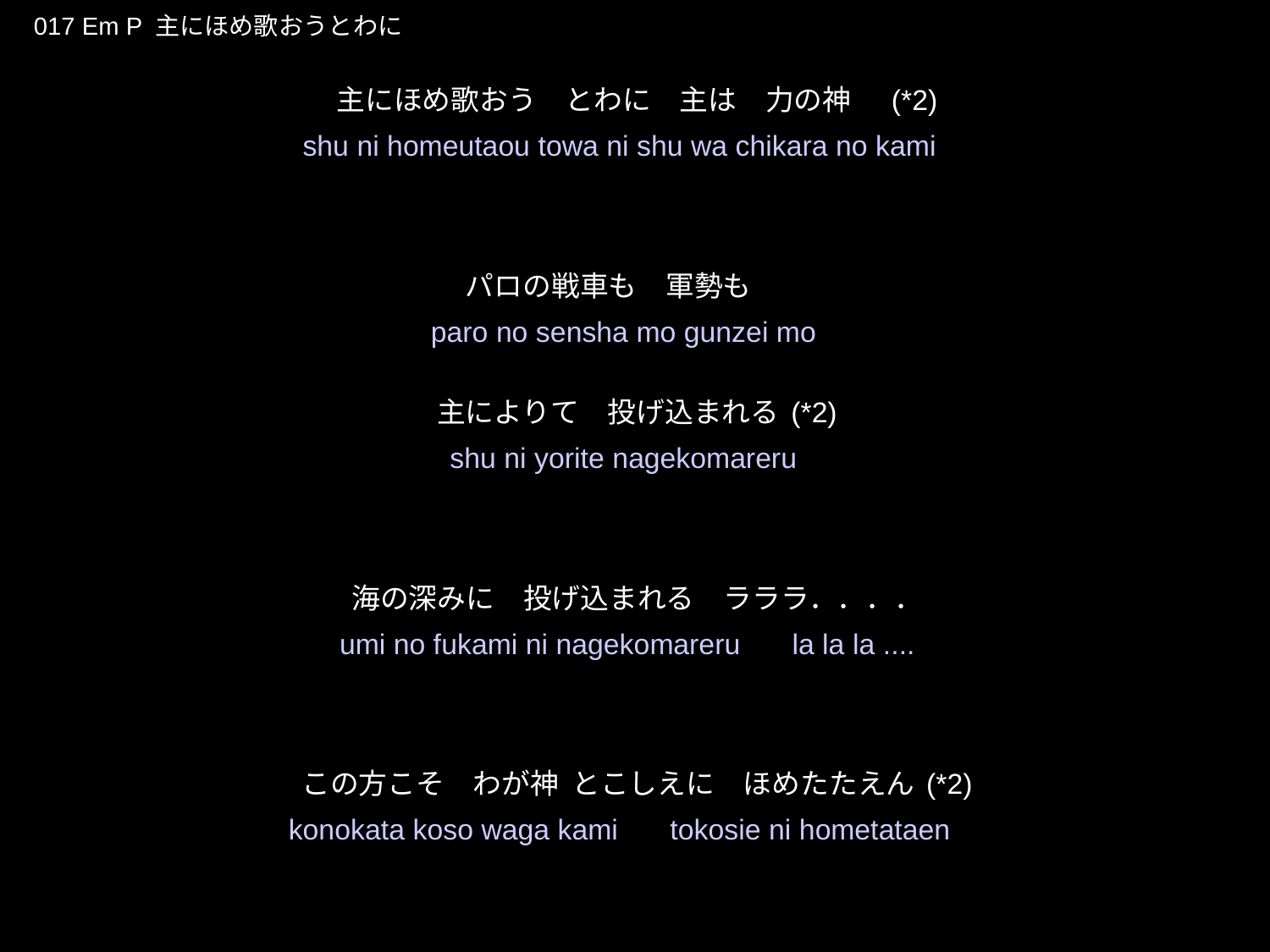

しゅにほめうたおうとわに
★P
017 Em P 主にほめ歌おうとわに
主にほめ歌おう　とわに　主は　力の神　(*2)
パロの戦車も　軍勢も　　
主によりて　投げ込まれる(*2)
海の深みに　投げ込まれる　ラララ．．．．
この方こそ　わが神  とこしえに　ほめたたえん(*2)
★５
shu ni homeutaou towa ni shu wa chikara no kami
paro no sensha mo gunzei mo
shu ni yorite nagekomareru
umi no fukami ni nagekomareru　la la la ....
konokata koso waga kami　tokosie ni hometataen